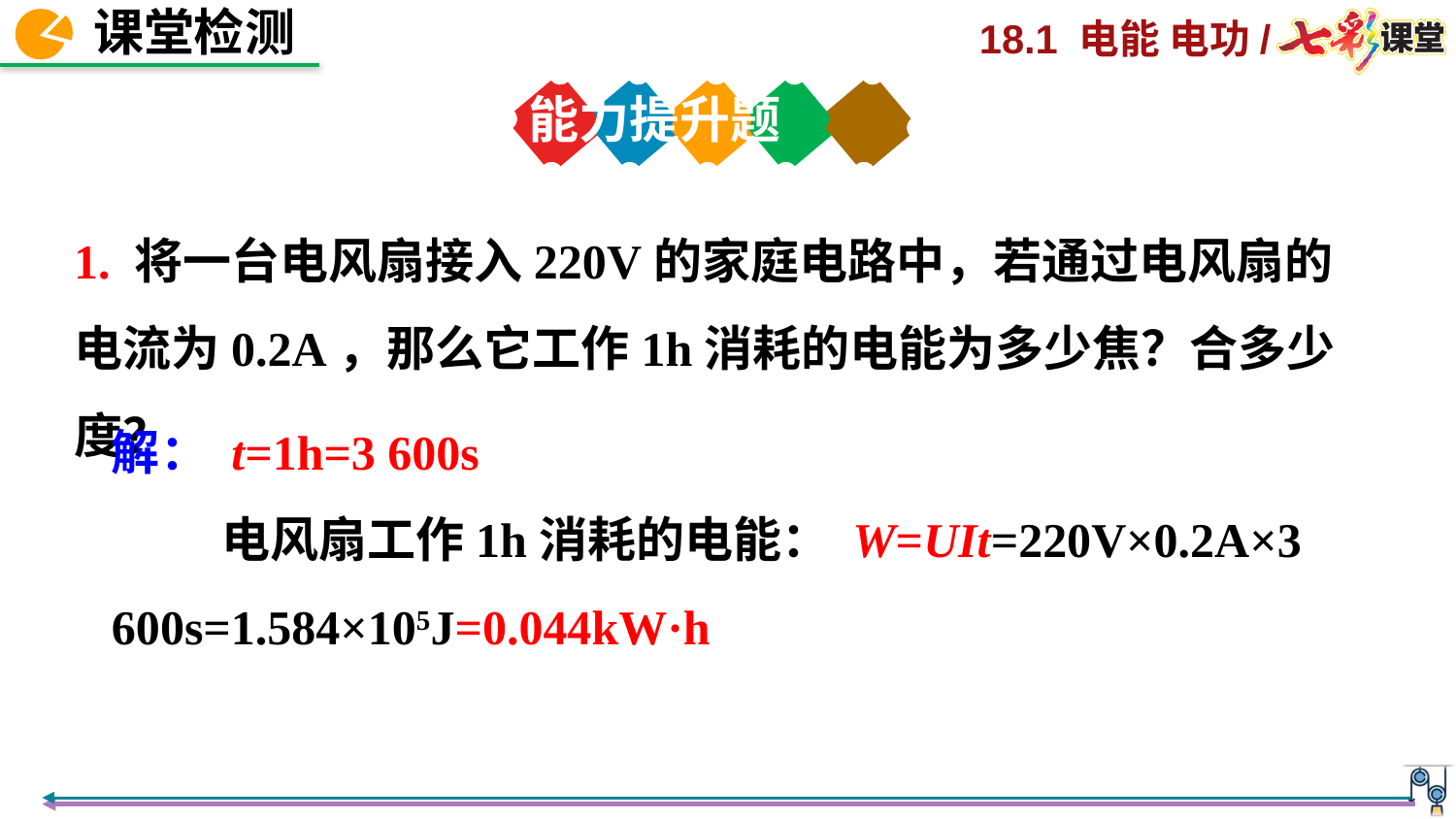

能力提升题

1. 将一台电风扇接入220V的家庭电路中，若通过电风扇的电流为0.2A，那么它工作1h消耗的电能为多少焦？合多少度？
解： t=1h=3 600s
         电风扇工作1h消耗的电能： W=UIt=220V×0.2A×3 600s=1.584×105J=0.044kW·h